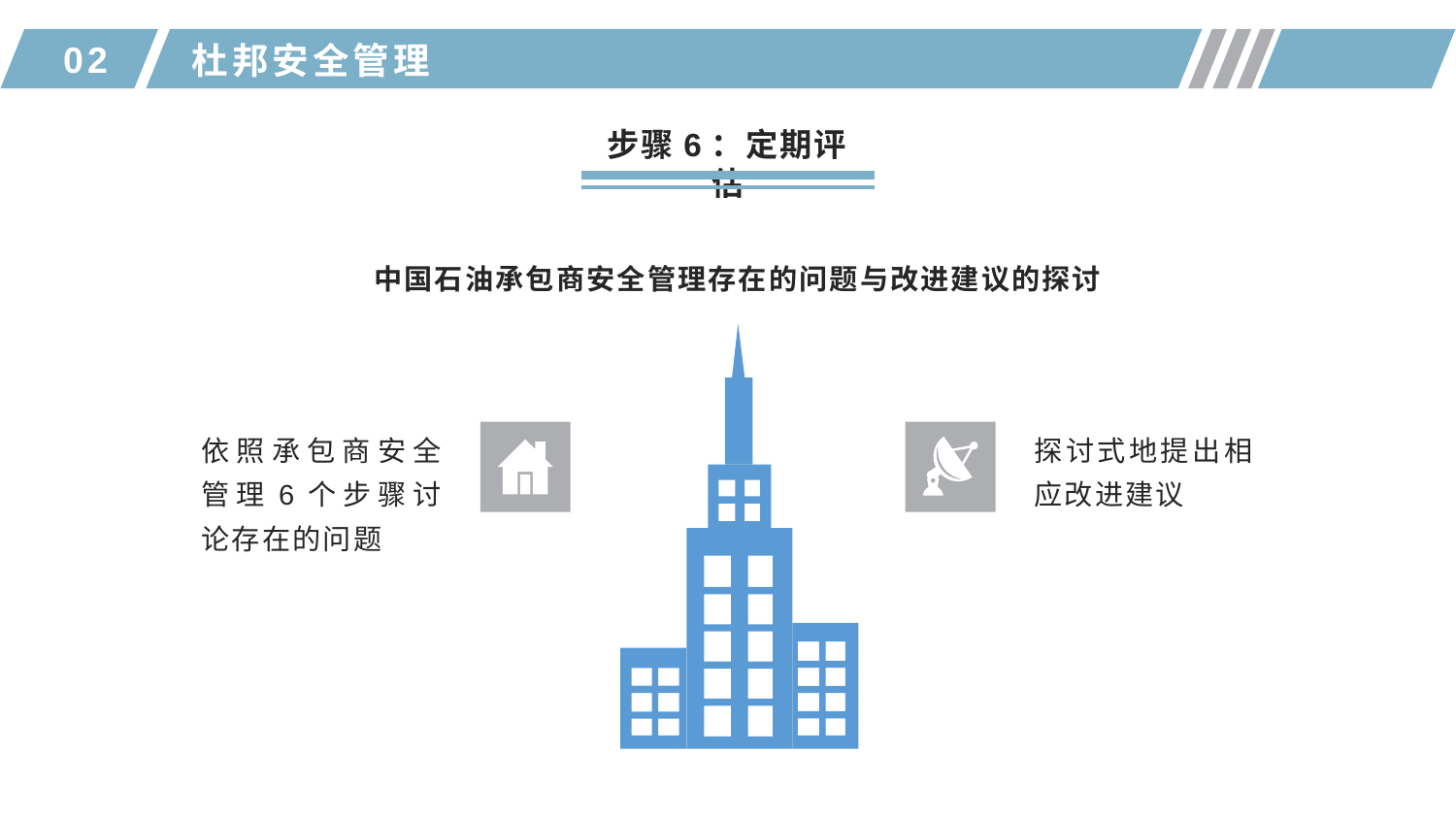

02
杜邦安全管理
步骤6：定期评估
中国石油承包商安全管理存在的问题与改进建议的探讨

探讨式地提出相应改进建议
依照承包商安全管理6个步骤讨论存在的问题